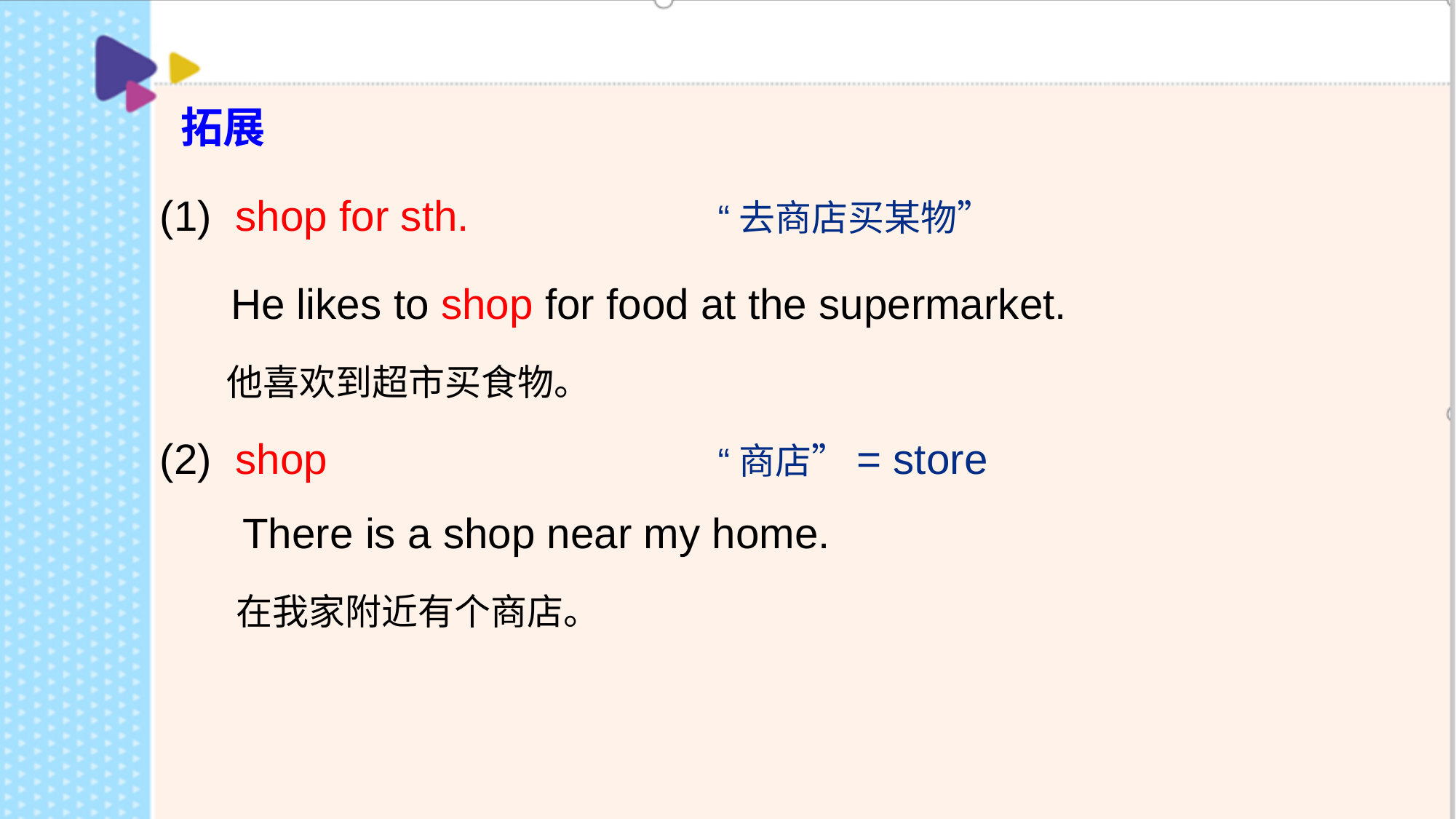

拓展
(1)  shop for sth.                     “去商店买某物”
      He likes to shop for food at the supermarket.
      他喜欢到超市买食物。

       There is a shop near my home.
       在我家附近有个商店。
(2)  shop                                 “商店”= store